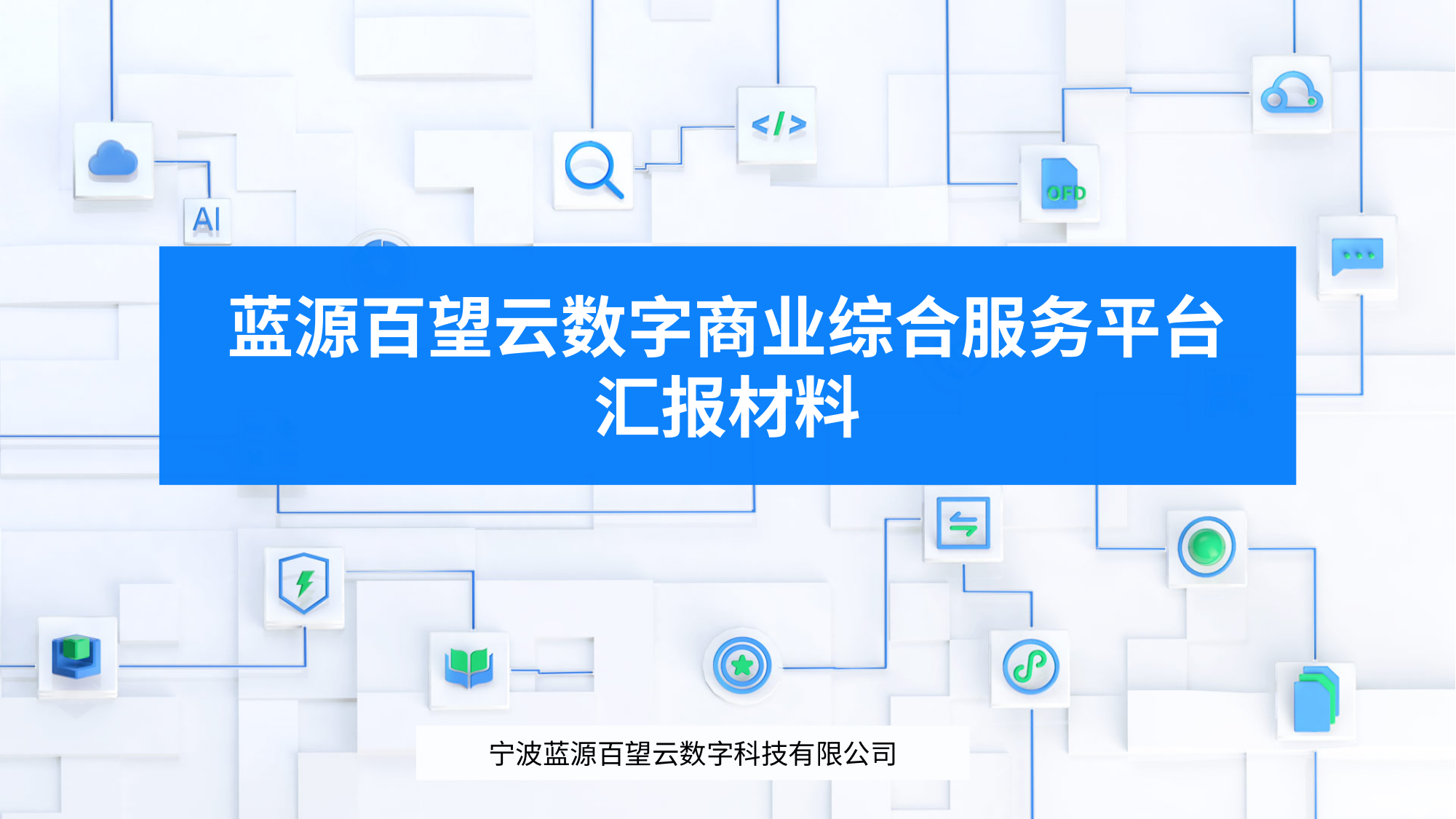

蓝源百望云数字商业综合服务平台
汇报材料
宁波蓝源百望云数字科技有限公司